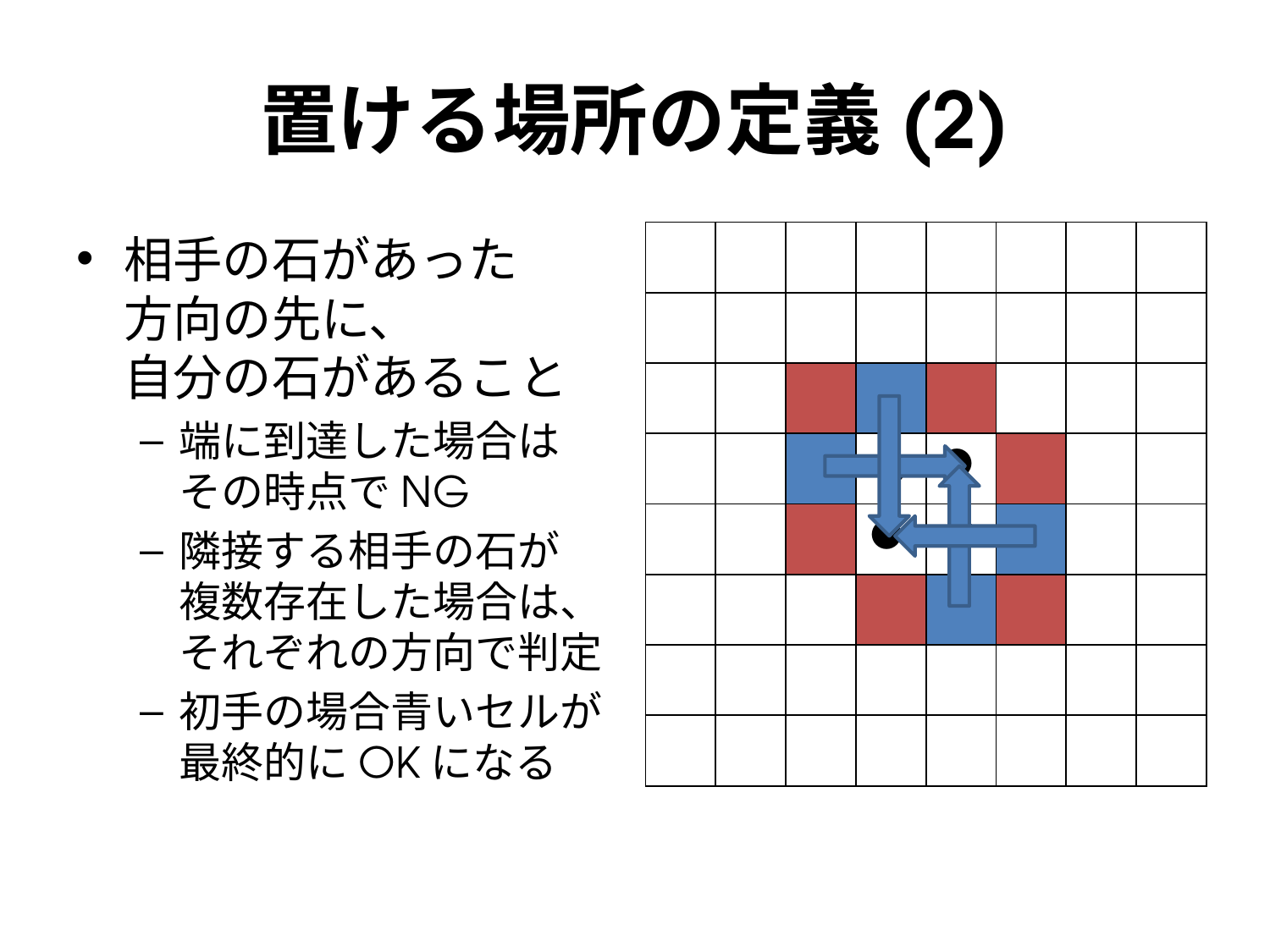

# 置ける場所の定義(2)
相手の石があった
方向の先に、
自分の石があること
端に到達した場合は
その時点でNG
隣接する相手の石が
複数存在した場合は、それぞれの方向で判定
初手の場合青いセルが最終的にOKになる
|  |  |  |  |  |  |  |  |
| --- | --- | --- | --- | --- | --- | --- | --- |
|  |  |  |  |  |  |  |  |
|  |  |  |  |  |  |  |  |
|  |  |  | ○ | ● |  |  |  |
|  |  |  | ● | ○ |  |  |  |
|  |  |  |  |  |  |  |  |
|  |  |  |  |  |  |  |  |
|  |  |  |  |  |  |  |  |